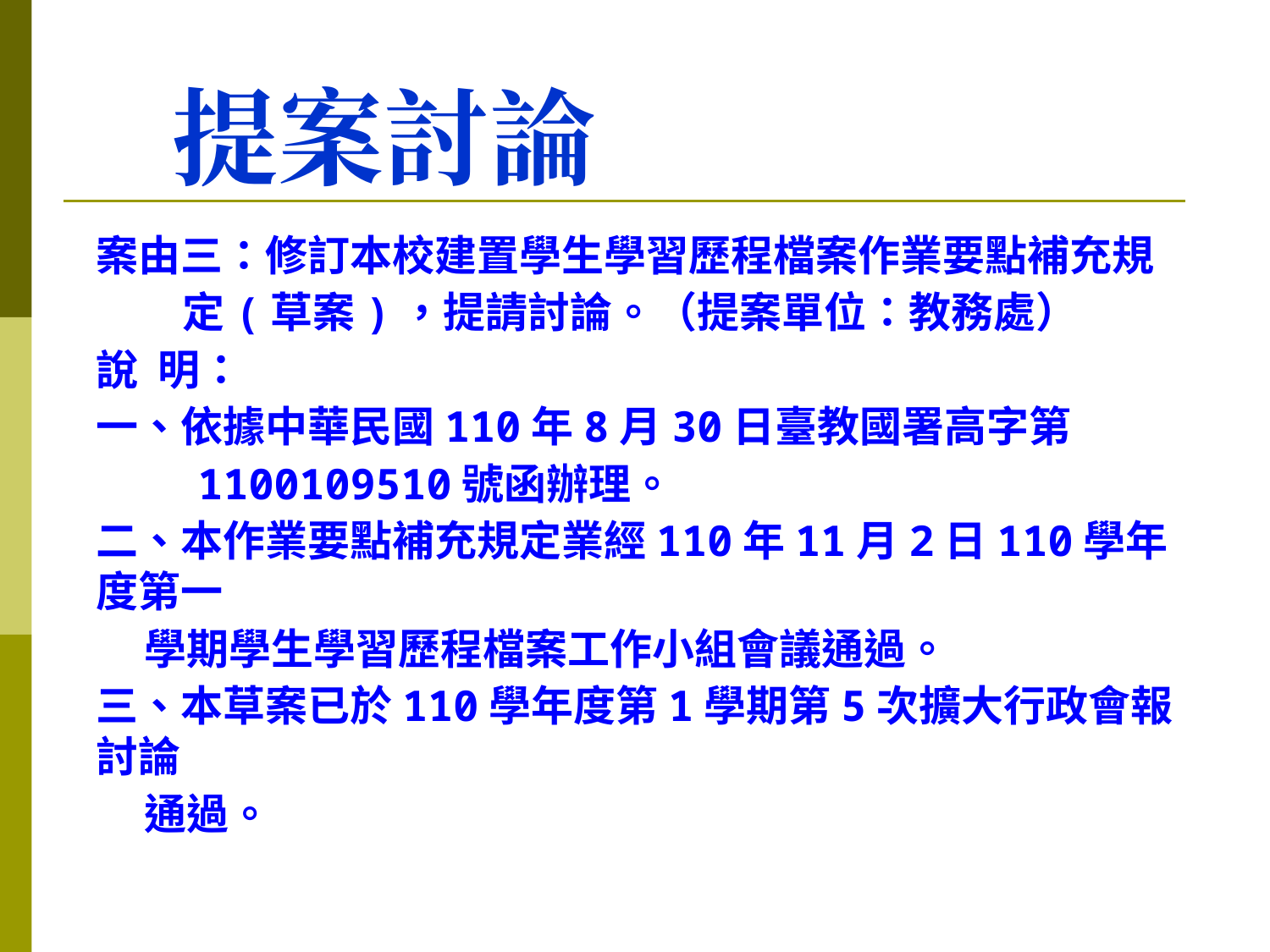

# 提案討論
案由三：修訂本校建置學生學習歷程檔案作業要點補充規
        定(草案)，提請討論。（提案單位：教務處）
說  明：
一、依據中華民國110年8月30日臺教國署高字第
    1100109510號函辦理。
二、本作業要點補充規定業經110年11月2日110學年度第一
    學期學生學習歷程檔案工作小組會議通過。
三、本草案已於110學年度第1學期第5次擴大行政會報討論
    通過。